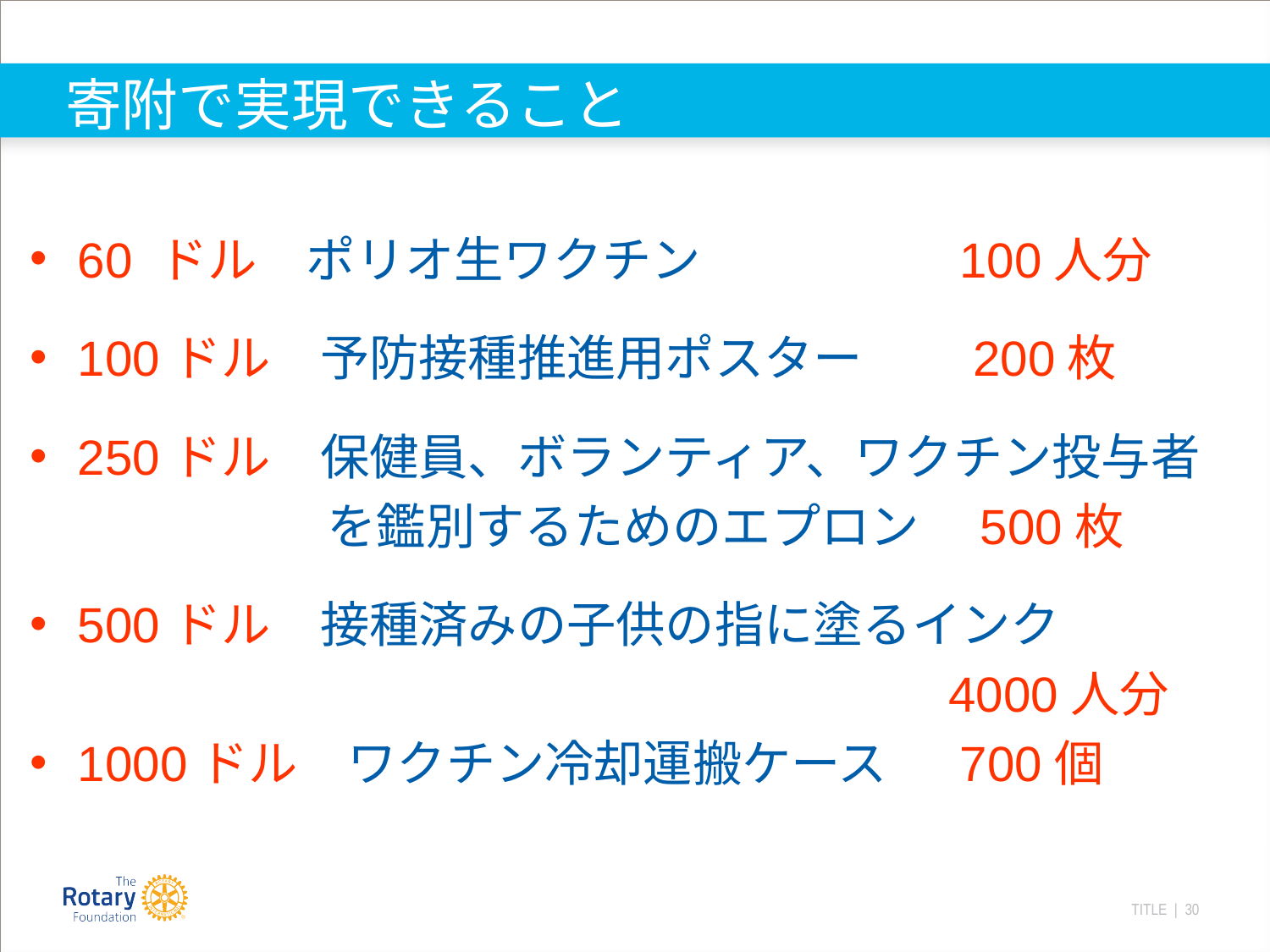

寄附で実現できること
60 ドル　ポリオ生ワクチン　　　　　100人分

100ドル　予防接種推進用ポスター　　200枚

250ドル　保健員、ボランティア、ワクチン投与者
 を鑑別するためのエプロン　500枚

500ドル　接種済みの子供の指に塗るインク
　　　　4000人分
1000ドル　ワクチン冷却運搬ケース 　700個